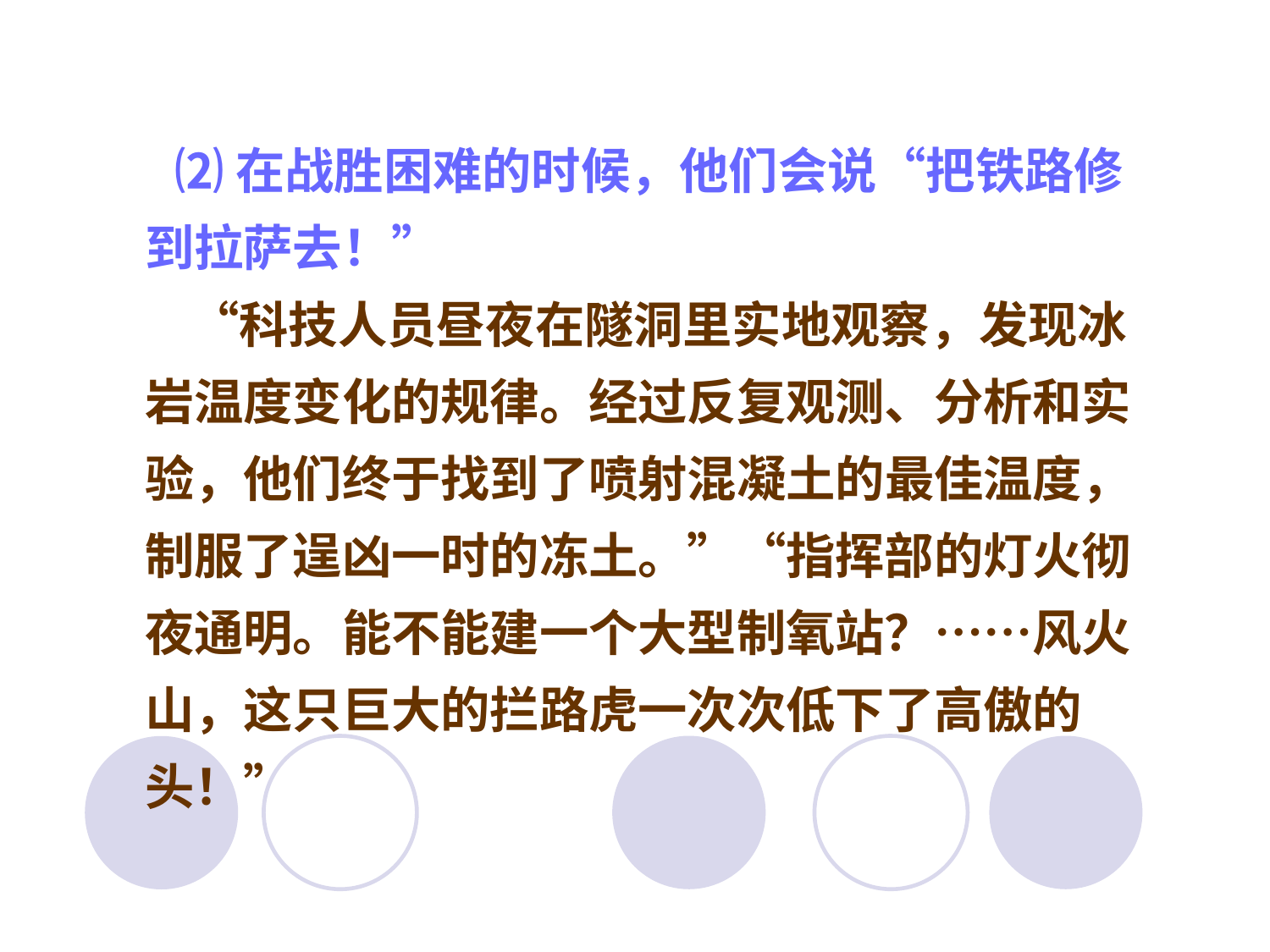

⑵在战胜困难的时候，他们会说“把铁路修到拉萨去！”
    “科技人员昼夜在隧洞里实地观察，发现冰岩温度变化的规律。经过反复观测、分析和实验，他们终于找到了喷射混凝土的最佳温度，制服了逞凶一时的冻土。”“指挥部的灯火彻夜通明。能不能建一个大型制氧站？……风火山，这只巨大的拦路虎一次次低下了高傲的头！”